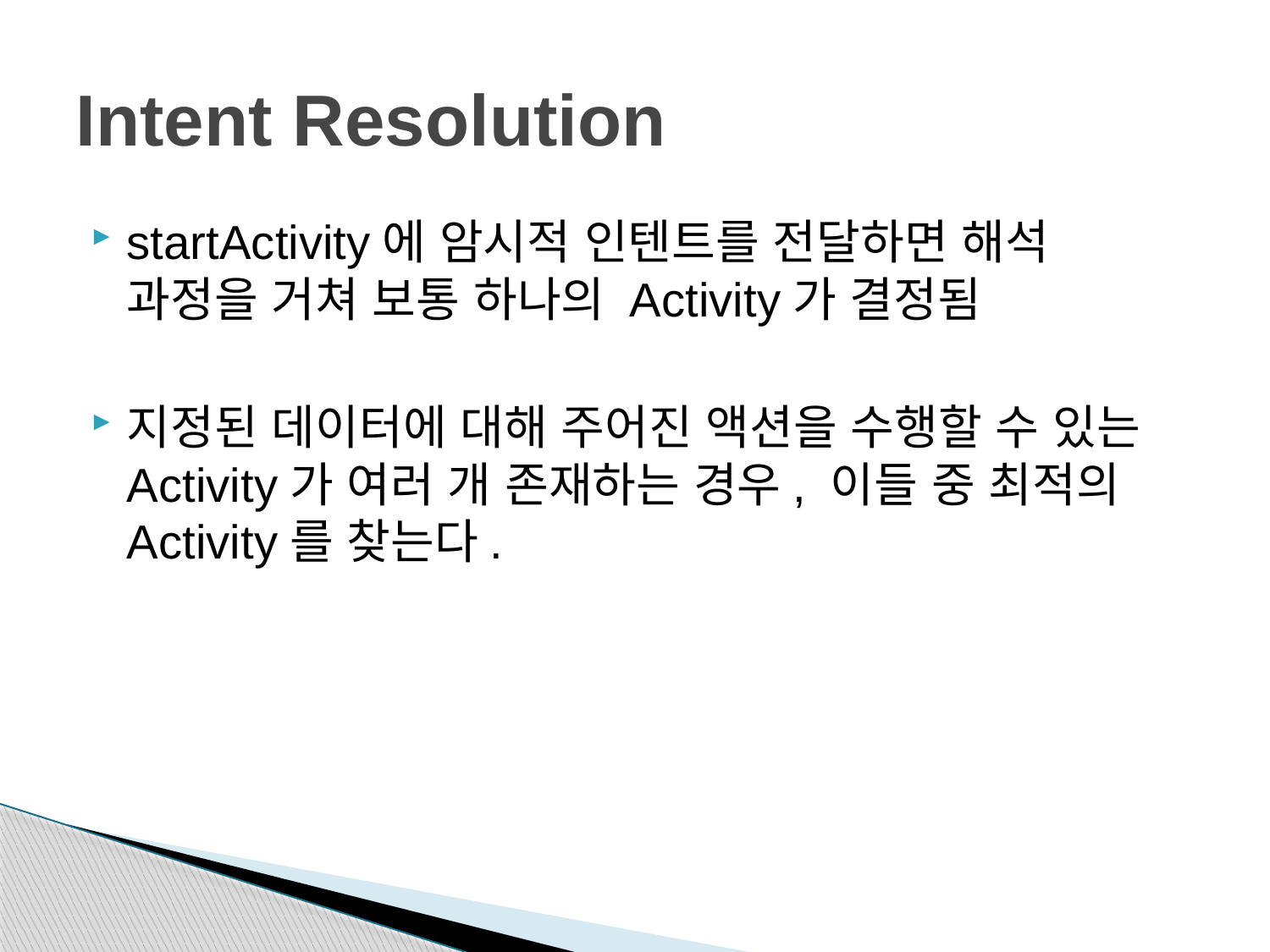

# Intent Resolution
startActivity에 암시적 인텐트를 전달하면 해석 과정을 거쳐 보통 하나의 Activity가 결정됨

지정된 데이터에 대해 주어진 액션을 수행할 수 있는 Activity가 여러 개 존재하는 경우, 이들 중 최적의 Activity를 찾는다.